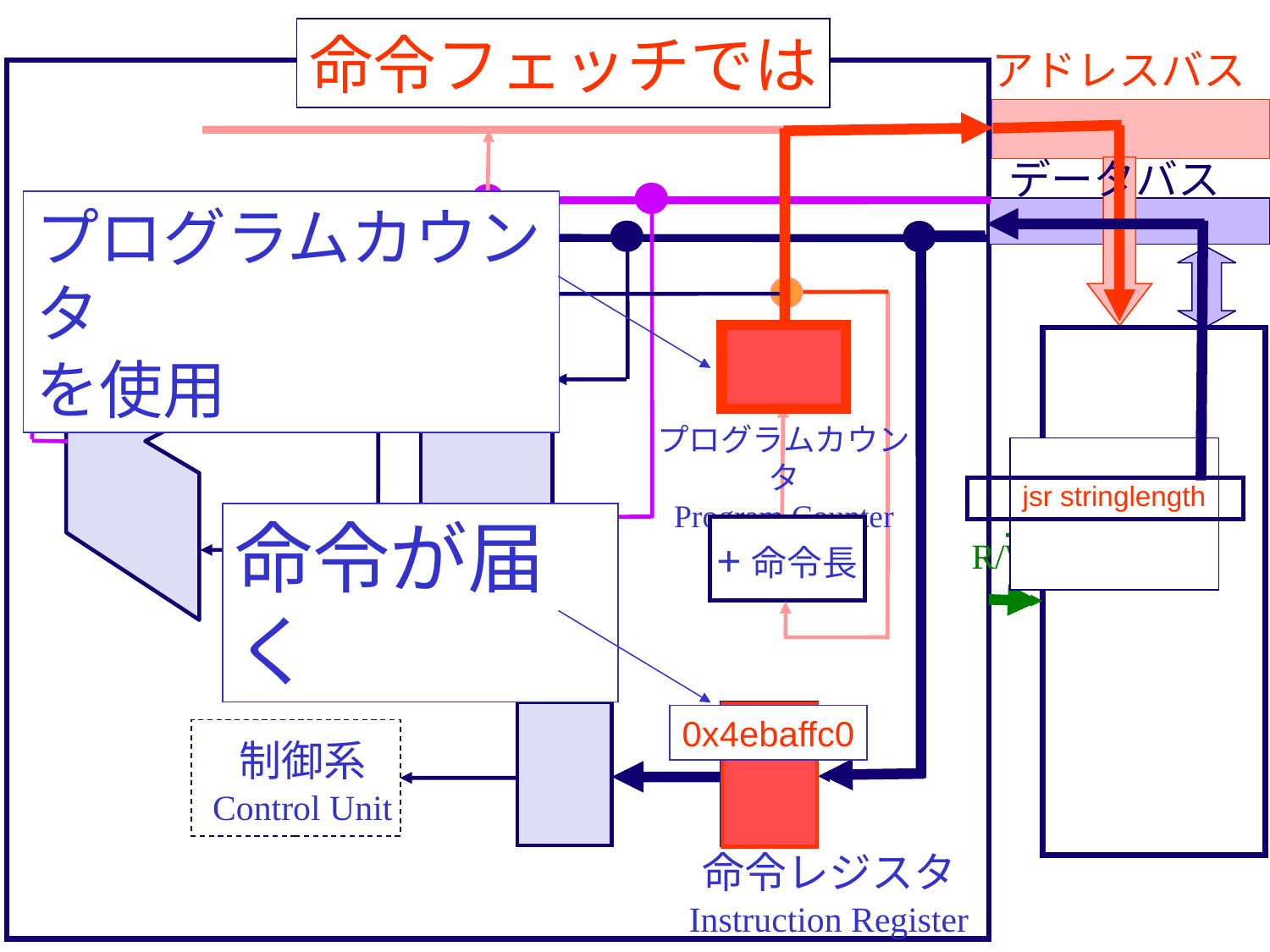

命令フェッチでは
アドレスバス

データバス

プログラムカウンタ
を使用

プログラムカウンタ
Program Counter

jsr stringlength

命令が届く

+命令長
R/W

0x4ebaffc0

制御系
Control Unit

命令レジスタ
Instruction Register